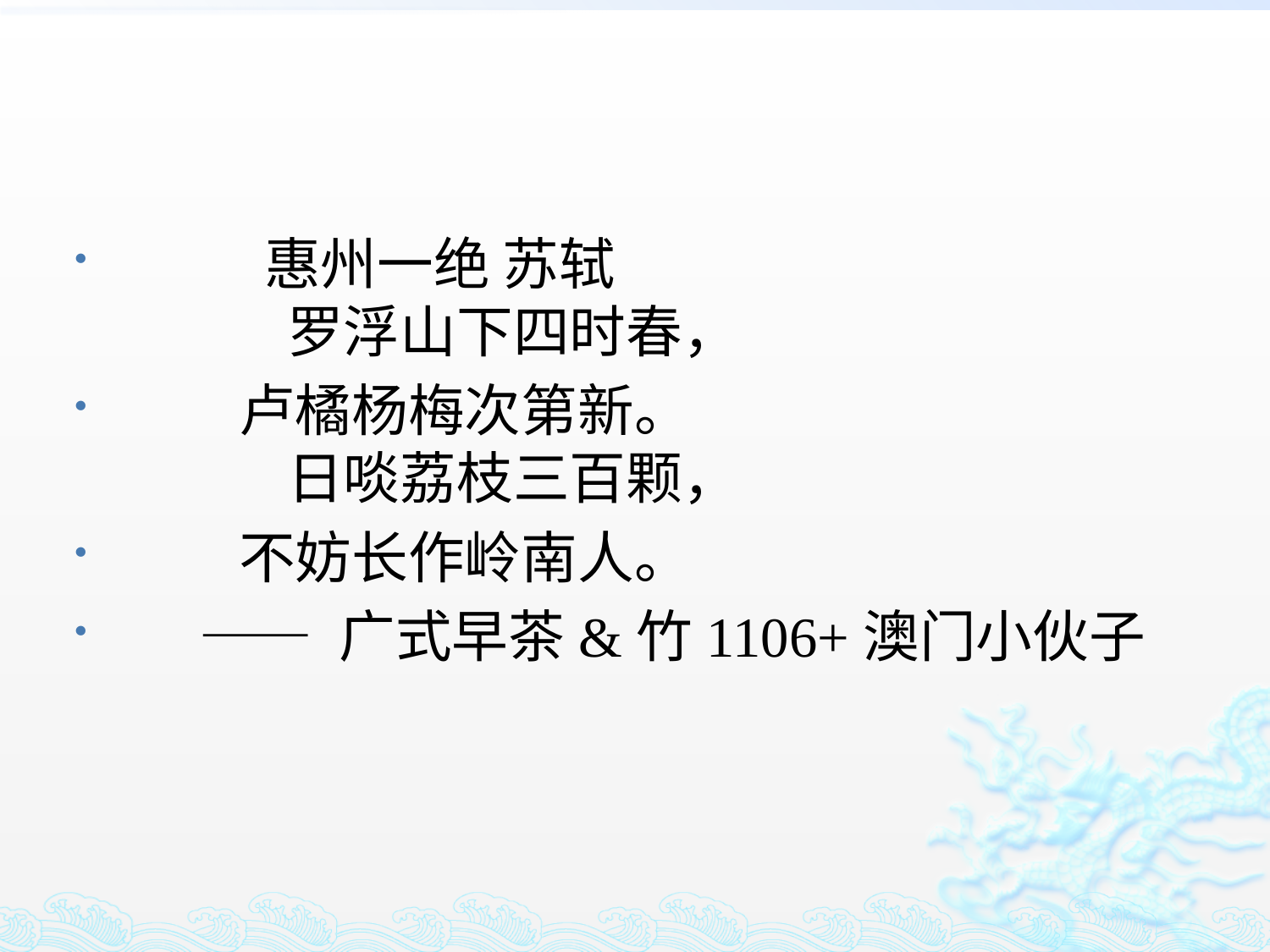

#
          惠州一绝 苏轼
　　    罗浮山下四时春，
        卢橘杨梅次第新。
　　    日啖荔枝三百颗，
        不妨长作岭南人。
      —— 广式早茶&竹1106+澳门小伙子